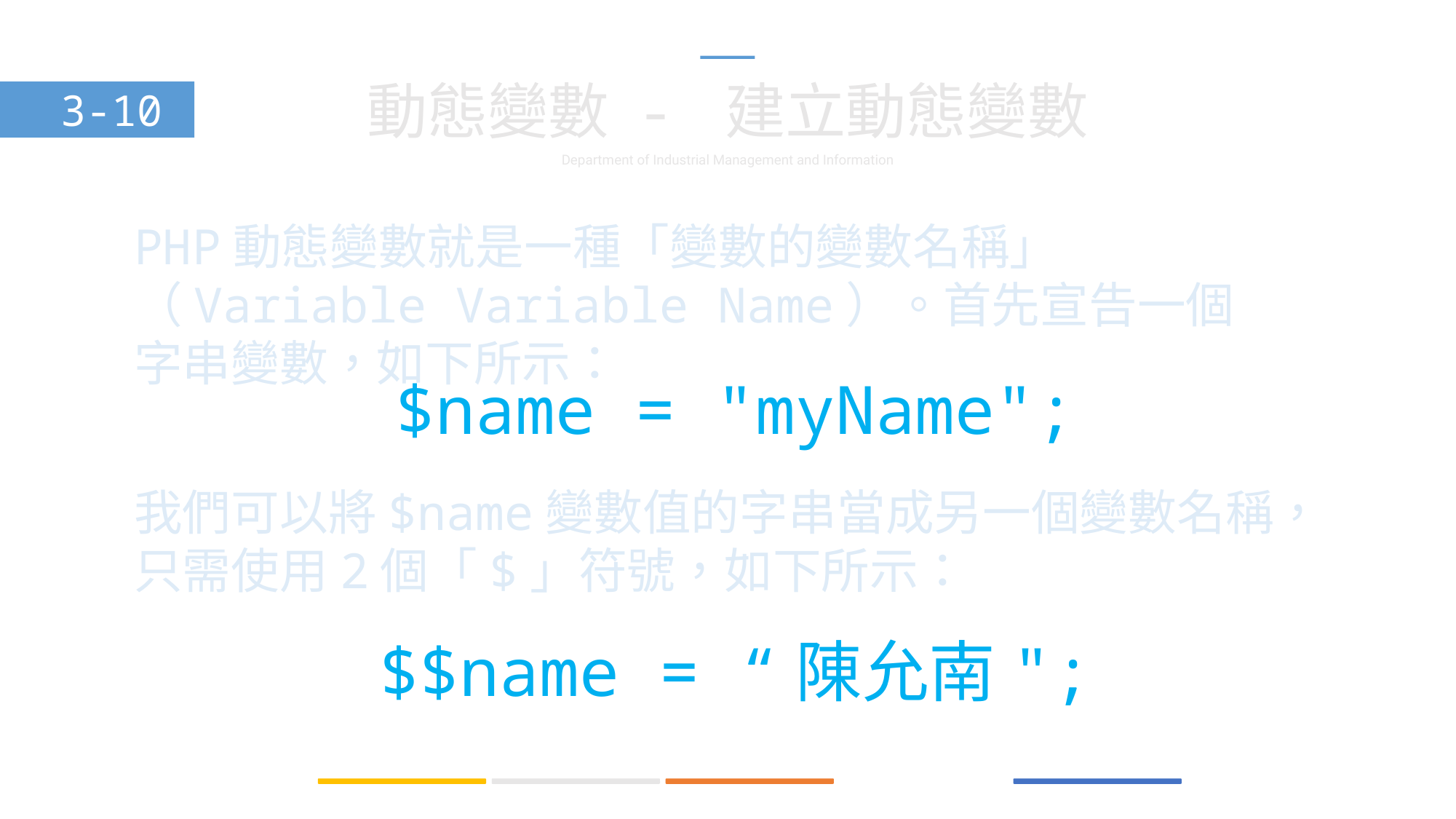

動態變數 - 建立動態變數
3-10
PHP動態變數就是一種「變數的變數名稱」（Variable Variable Name）。首先宣告一個字串變數，如下所示：
$name = "myName";
我們可以將$name變數值的字串當成另一個變數名稱，只需使用2個「$」符號，如下所示：
$$name = “陳允南";